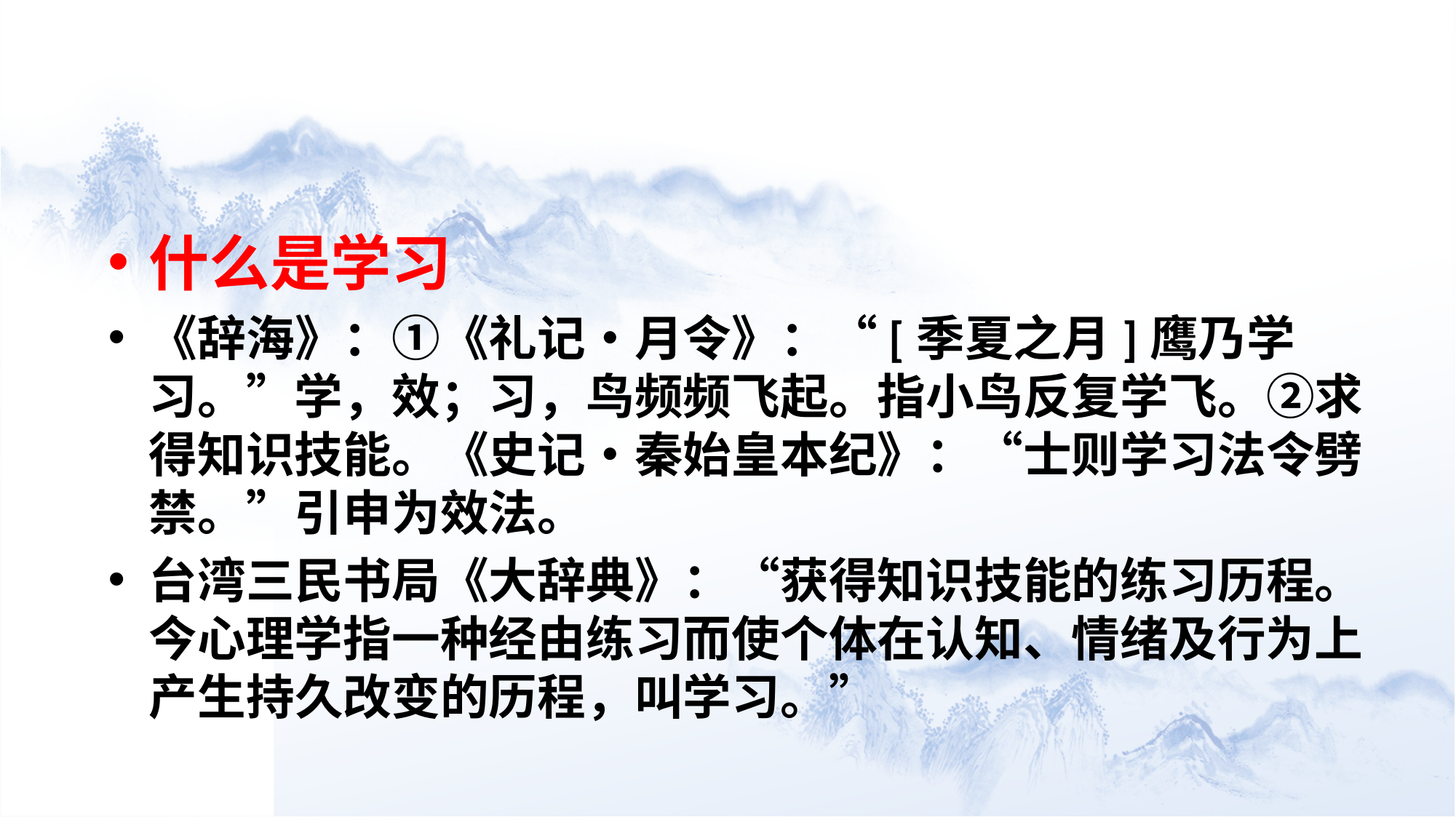

什么是学习
《辞海》：①《礼记•月令》：“[季夏之月]鹰乃学习。”学，效；习，鸟频频飞起。指小鸟反复学飞。②求得知识技能。《史记•秦始皇本纪》：“士则学习法令劈禁。”引申为效法。
台湾三民书局《大辞典》：“获得知识技能的练习历程。今心理学指一种经由练习而使个体在认知、情绪及行为上产生持久改变的历程，叫学习。”